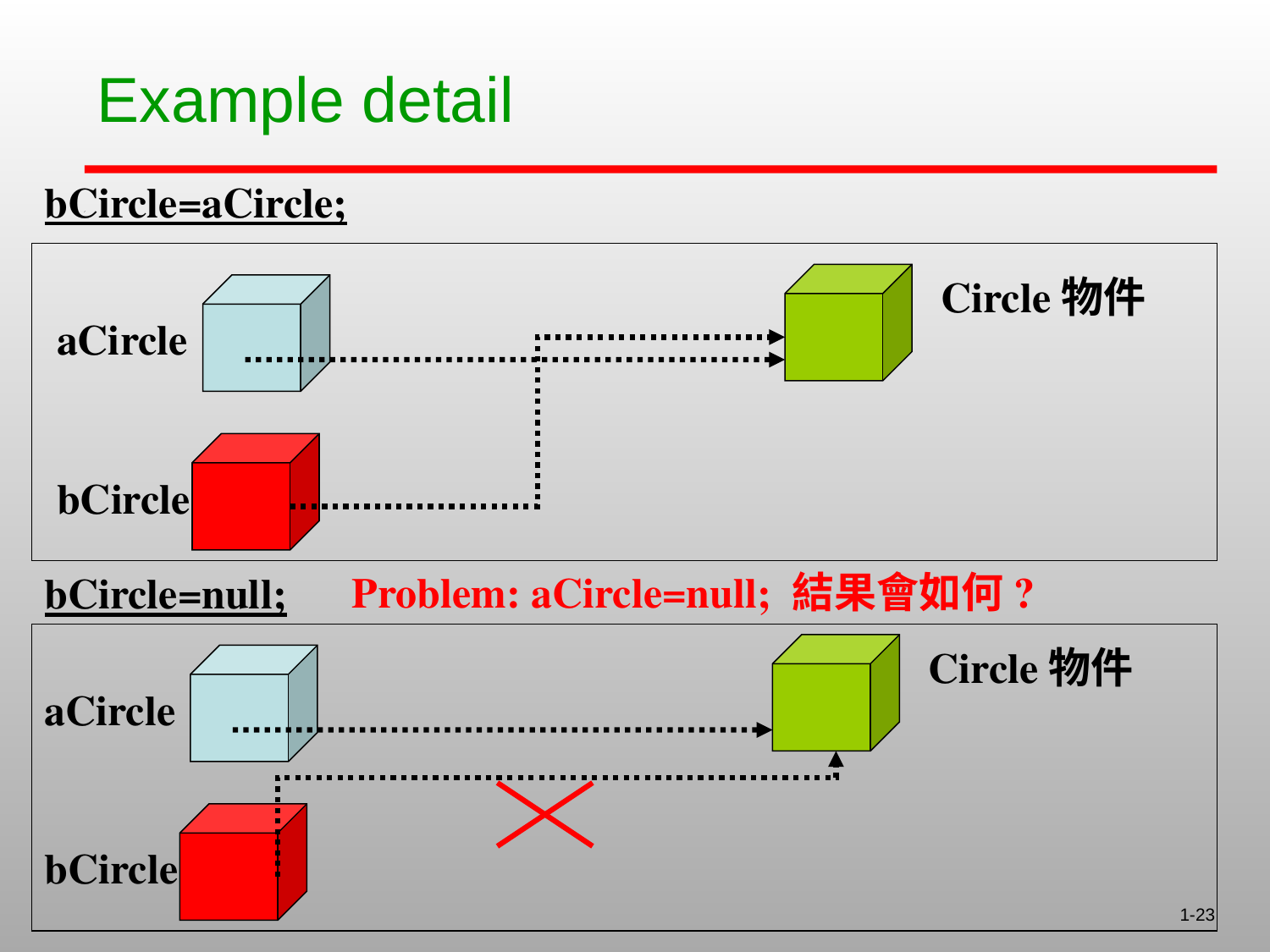

# Example detail
bCircle=aCircle;

Circle物件

aCircle

bCircle

Problem: aCircle=null; 結果會如何?
bCircle=null;

Circle物件

aCircle

bCircle
1-23